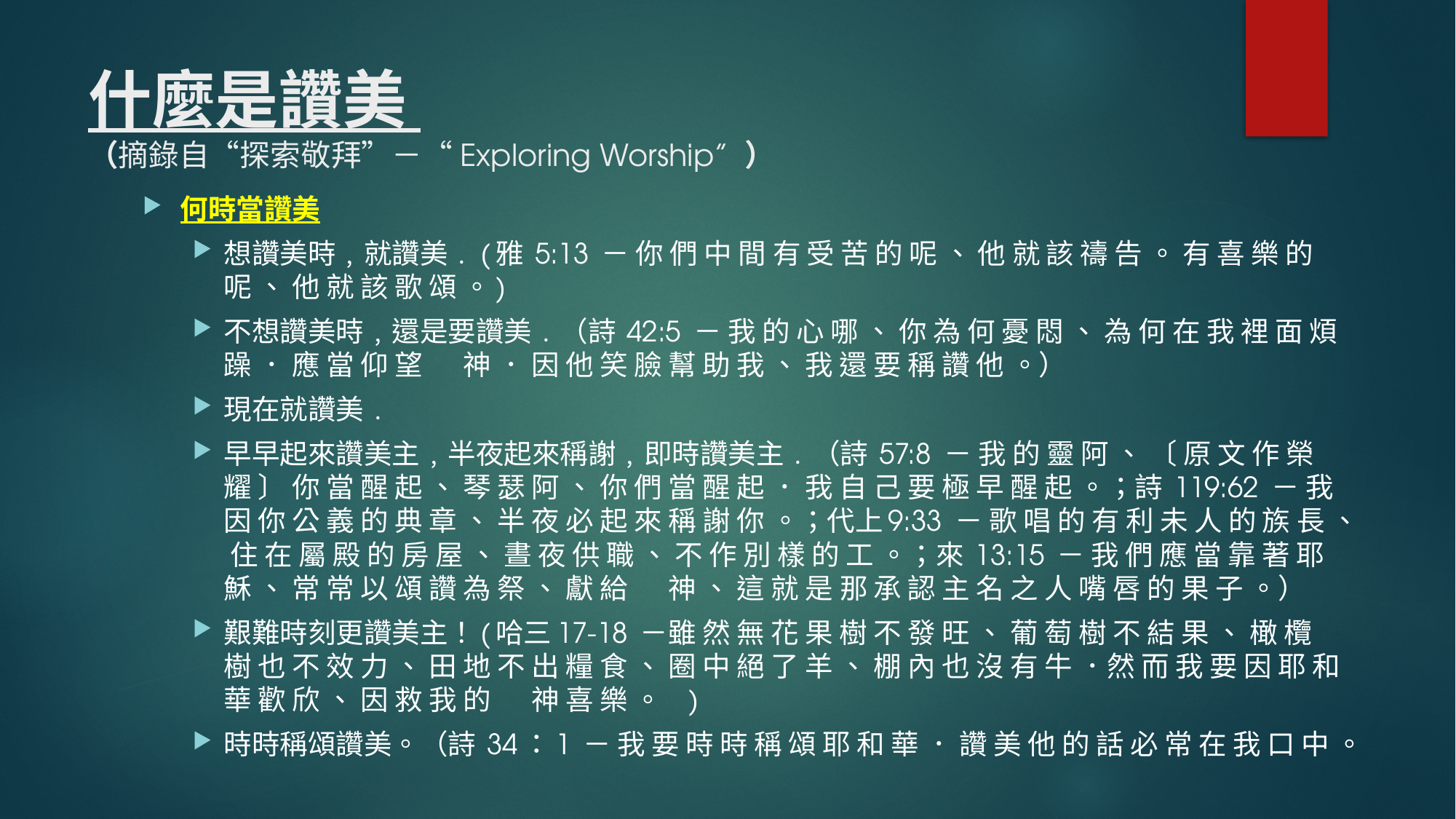

# 什麼是讚美 （摘錄自“探索敬拜”－“Exploring Worship” ）
何時當讚美
想讚美時﹐就讚美﹒(雅 5:13 － 你 們 中 間 有 受 苦 的 呢 、 他 就 該 禱 告 。 有 喜 樂 的 呢 、 他 就 該 歌 頌 。)
不想讚美時﹐還是要讚美﹒（詩 42:5 － 我 的 心 哪 、 你 為 何 憂 悶 、 為 何 在 我 裡 面 煩 躁 ． 應 當 仰 望 　 神 ． 因 他 笑 臉 幫 助 我 、 我 還 要 稱 讚 他 。）
現在就讚美﹒
早早起來讚美主﹐半夜起來稱謝﹐即時讚美主﹒（詩 57:8 － 我 的 靈 阿 、 〔 原 文 作 榮 耀 〕 你 當 醒 起 、 琴 瑟 阿 、 你 們 當 醒 起 ． 我 自 己 要 極 早 醒 起 。；詩 119:62 － 我 因 你 公 義 的 典 章 、 半 夜 必 起 來 稱 謝 你 。；代上9:33 － 歌 唱 的 有 利 未 人 的 族 長 、 住 在 屬 殿 的 房 屋 、 晝 夜 供 職 、 不 作 別 樣 的 工 。；來 13:15 － 我 們 應 當 靠 著 耶 穌 、 常 常 以 頌 讚 為 祭 、 獻 給 　 神 、 這 就 是 那 承 認 主 名 之 人 嘴 唇 的 果 子 。）
艱難時刻更讚美主！(哈三17-18 －雖 然 無 花 果 樹 不 發 旺 、 葡 萄 樹 不 結 果 、 橄 欖 樹 也 不 效 力 、 田 地 不 出 糧 食 、 圈 中 絕 了 羊 、 棚 內 也 沒 有 牛 ．然 而 我 要 因 耶 和 華 歡 欣 、 因 救 我 的 　 神 喜 樂 。	)
時時稱頌讚美。（詩 34：1 － 我 要 時 時 稱 頌 耶 和 華 ． 讚 美 他 的 話 必 常 在 我 口 中 。